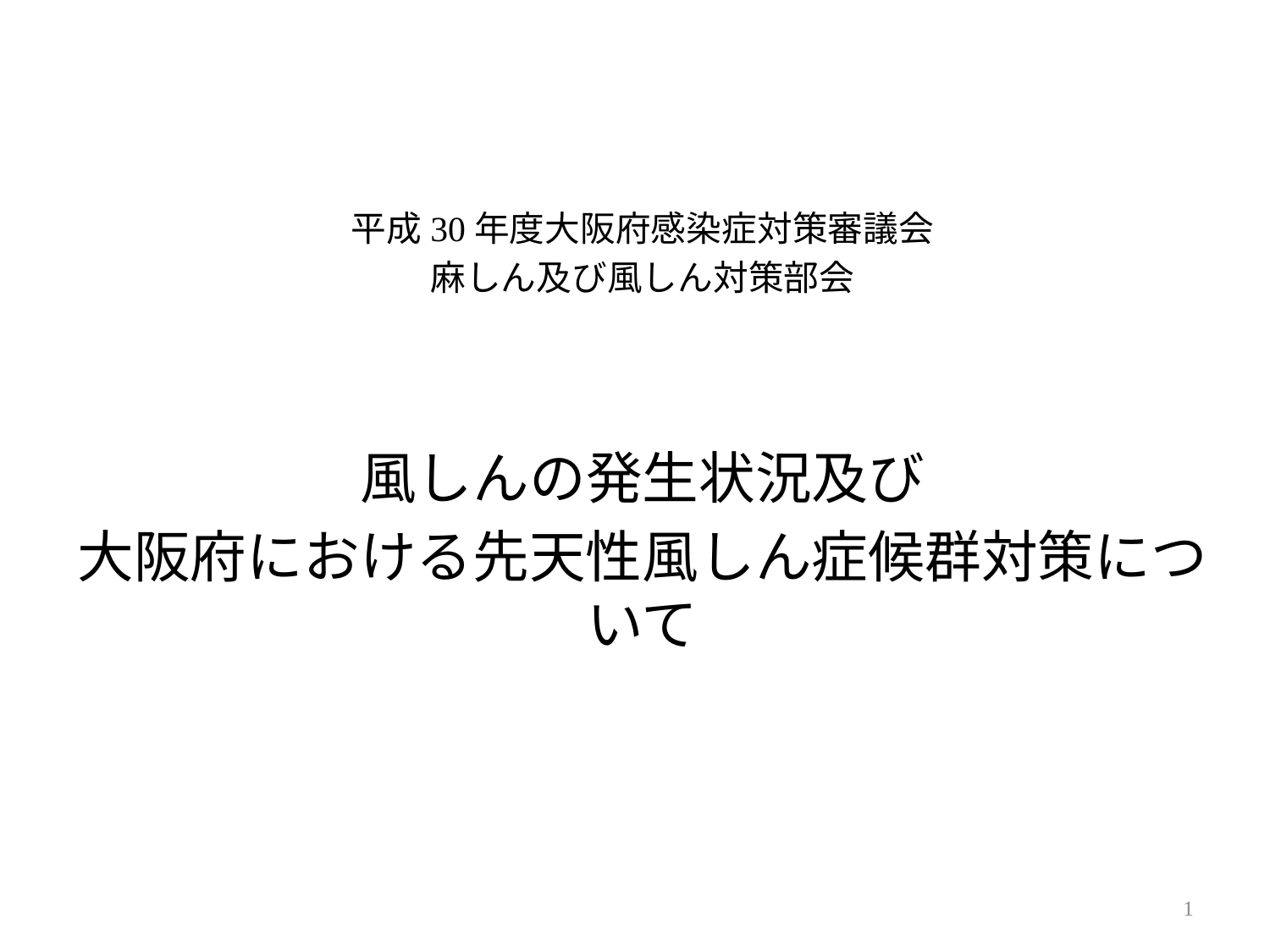

平成30年度大阪府感染症対策審議会
麻しん及び風しん対策部会

風しんの発生状況及び
大阪府における先天性風しん症候群対策について
1